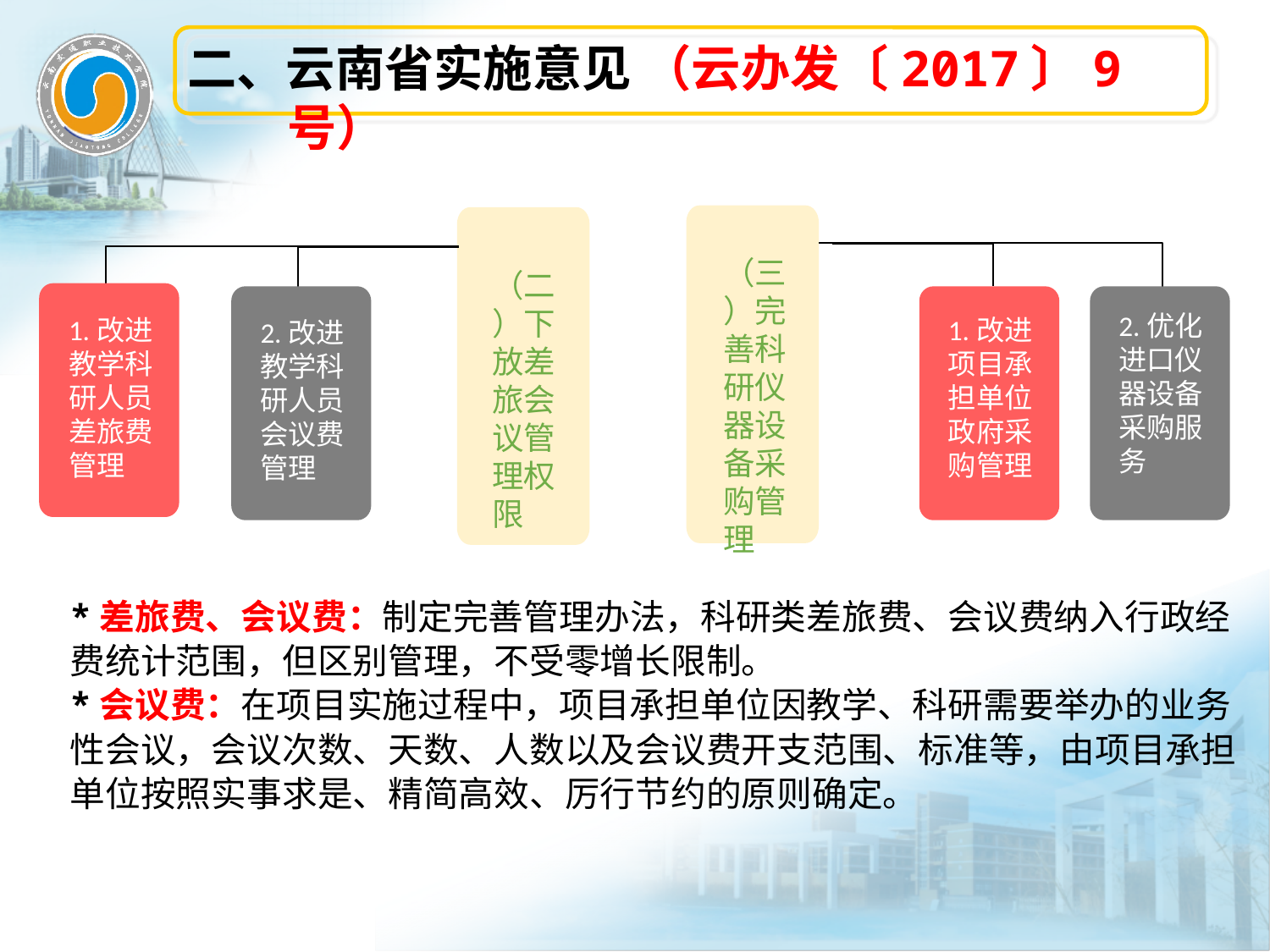

二、云南省实施意见 （云办发〔2017〕9号）

（三）完善科研仪器设备采购管理
（二）下放差旅会议管理权限
2.优化进口仪器设备采购服务
1.改进教学科研人员差旅费管理
1.改进项目承担单位政府采购管理

2.改进教学科研人员会议费管理

*差旅费、会议费：制定完善管理办法，科研类差旅费、会议费纳入行政经费统计范围，但区别管理，不受零增长限制。
*会议费：在项目实施过程中，项目承担单位因教学、科研需要举办的业务性会议，会议次数、天数、人数以及会议费开支范围、标准等，由项目承担单位按照实事求是、精简高效、厉行节约的原则确定。